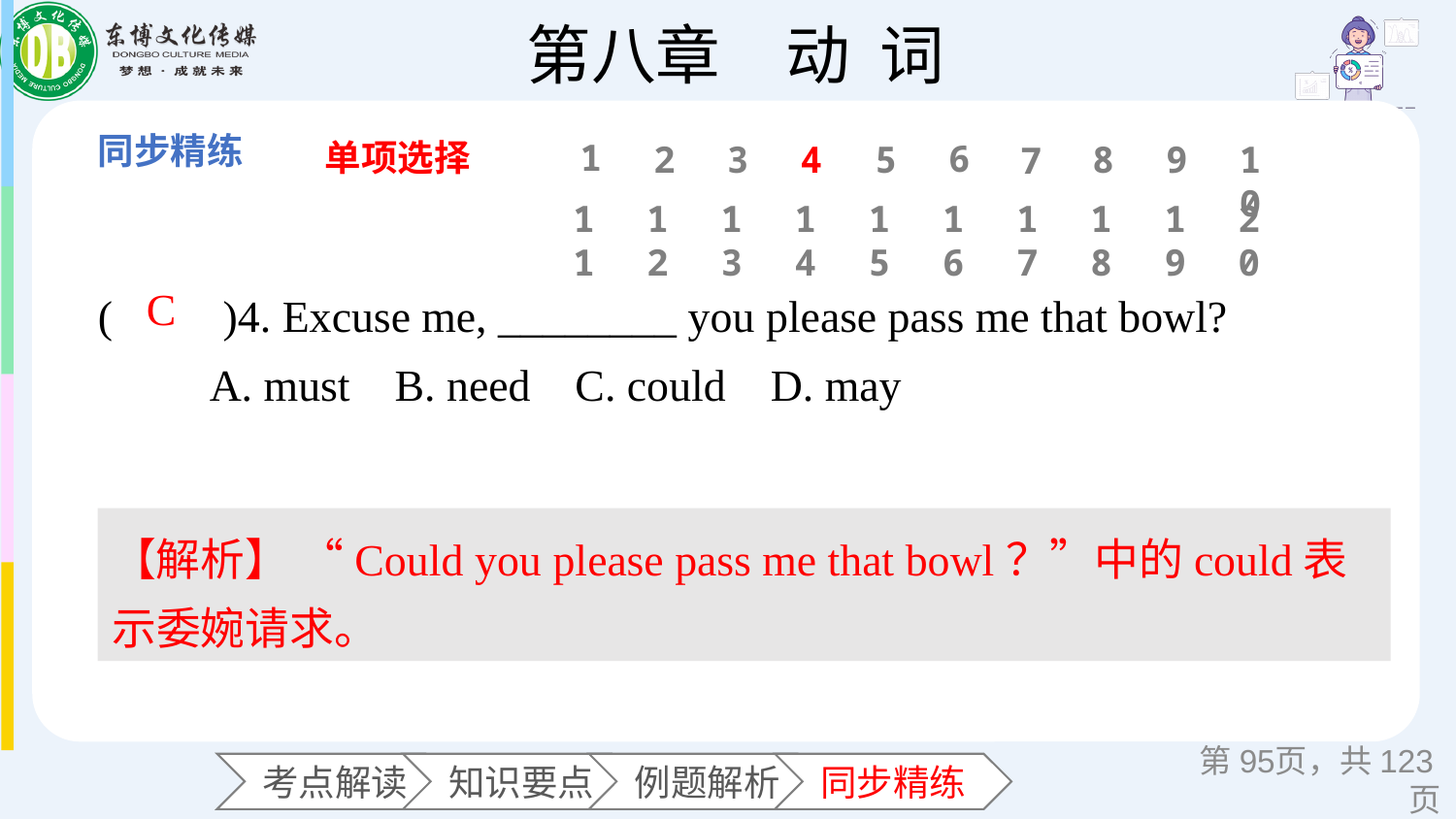

单项选择
1
6
2
3
4
5
8
9
10
7
11
12
13
14
15
16
17
18
19
20
(　　)4. Excuse me, ________ you please pass me that bowl?
          A. must    B. need    C. could    D. may
C
【解析】 “Could you please pass me that bowl？”中的could表示委婉请求。
第95页，共123页